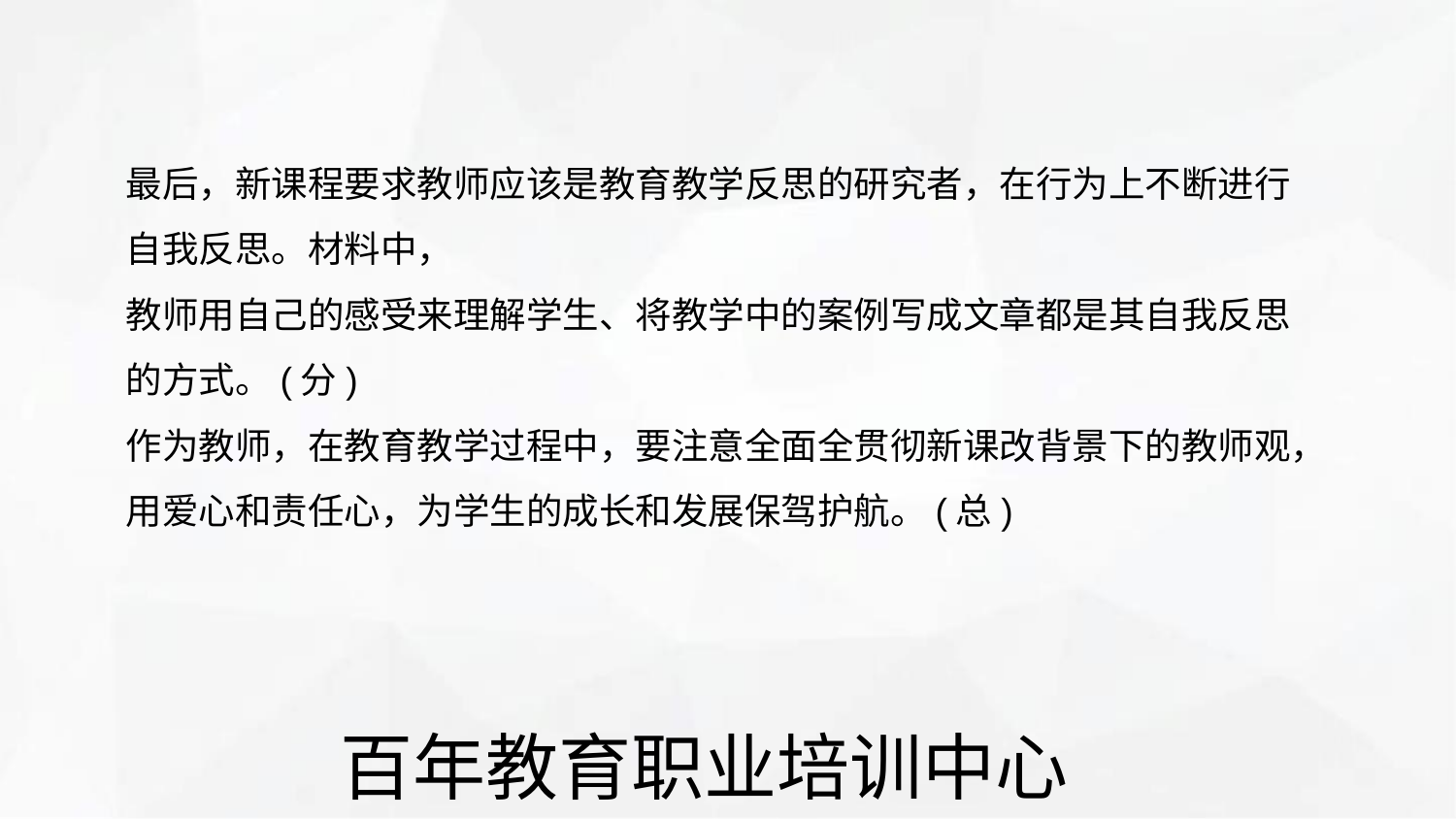

最后，新课程要求教师应该是教育教学反思的研究者，在行为上不断进行
自我反思。材料中，
教师用自己的感受来理解学生、将教学中的案例写成文章都是其自我反思
的方式。(分)
作为教师，在教育教学过程中，要注意全面全贯彻新课改背景下的教师观，
用爱心和责任心，为学生的成长和发展保驾护航。(总)
百年教育职业培训中心